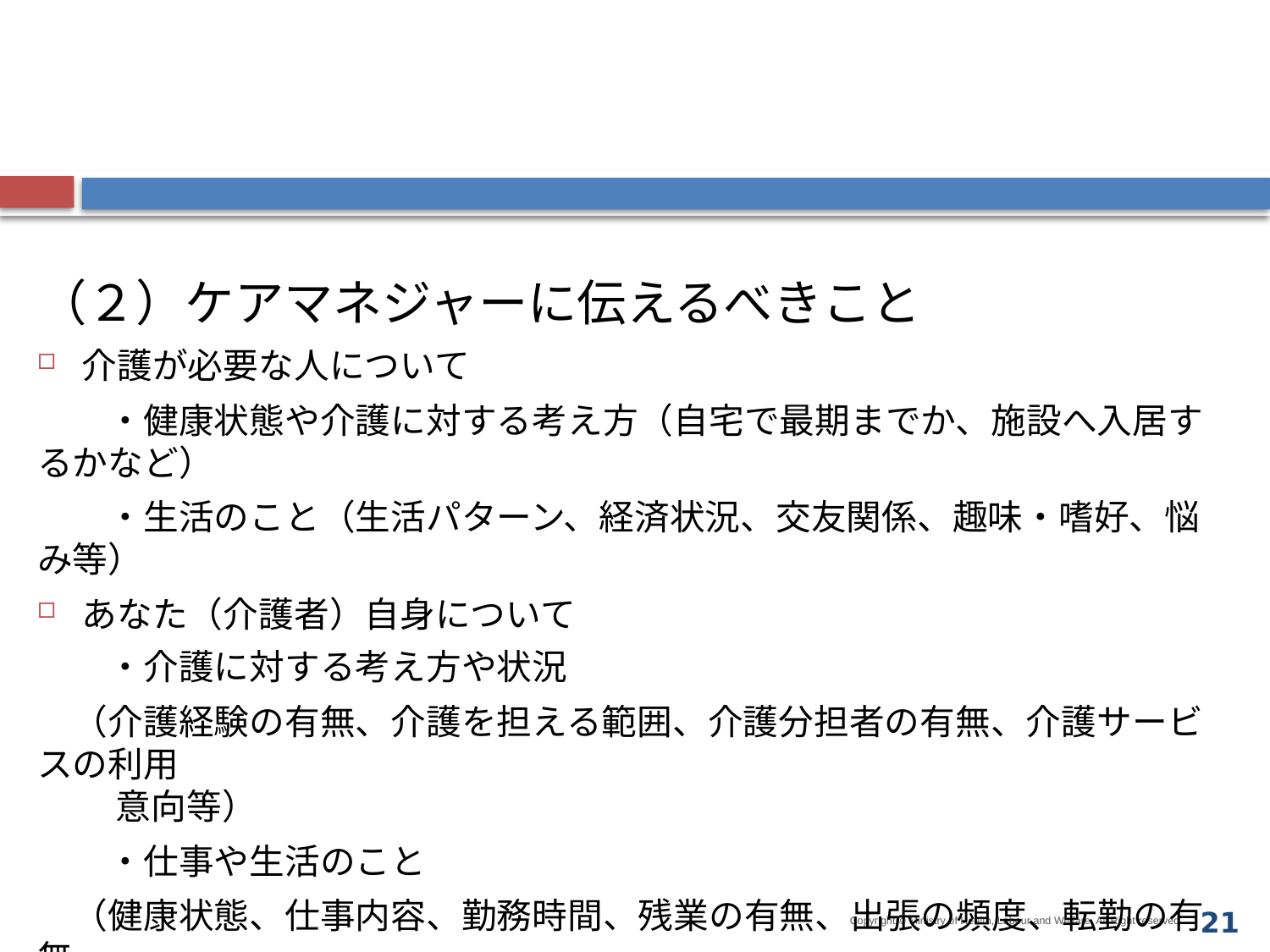

（２）ケアマネジャーに伝えるべきこと
介護が必要な人について
　　・健康状態や介護に対する考え方（自宅で最期までか、施設へ入居するかなど）
　　・生活のこと（生活パターン、経済状況、交友関係、趣味・嗜好、悩み等）
あなた（介護者）自身について
　　・介護に対する考え方や状況
　（介護経験の有無、介護を担える範囲、介護分担者の有無、介護サービスの利用　　　
　　 意向等）
　　・仕事や生活のこと
　（健康状態、仕事内容、勤務時間、残業の有無、出張の頻度、転勤の有無、
　 　会社や同僚の理解や協力関係）
勤務先の介護休業など両立支援制度の内容

21